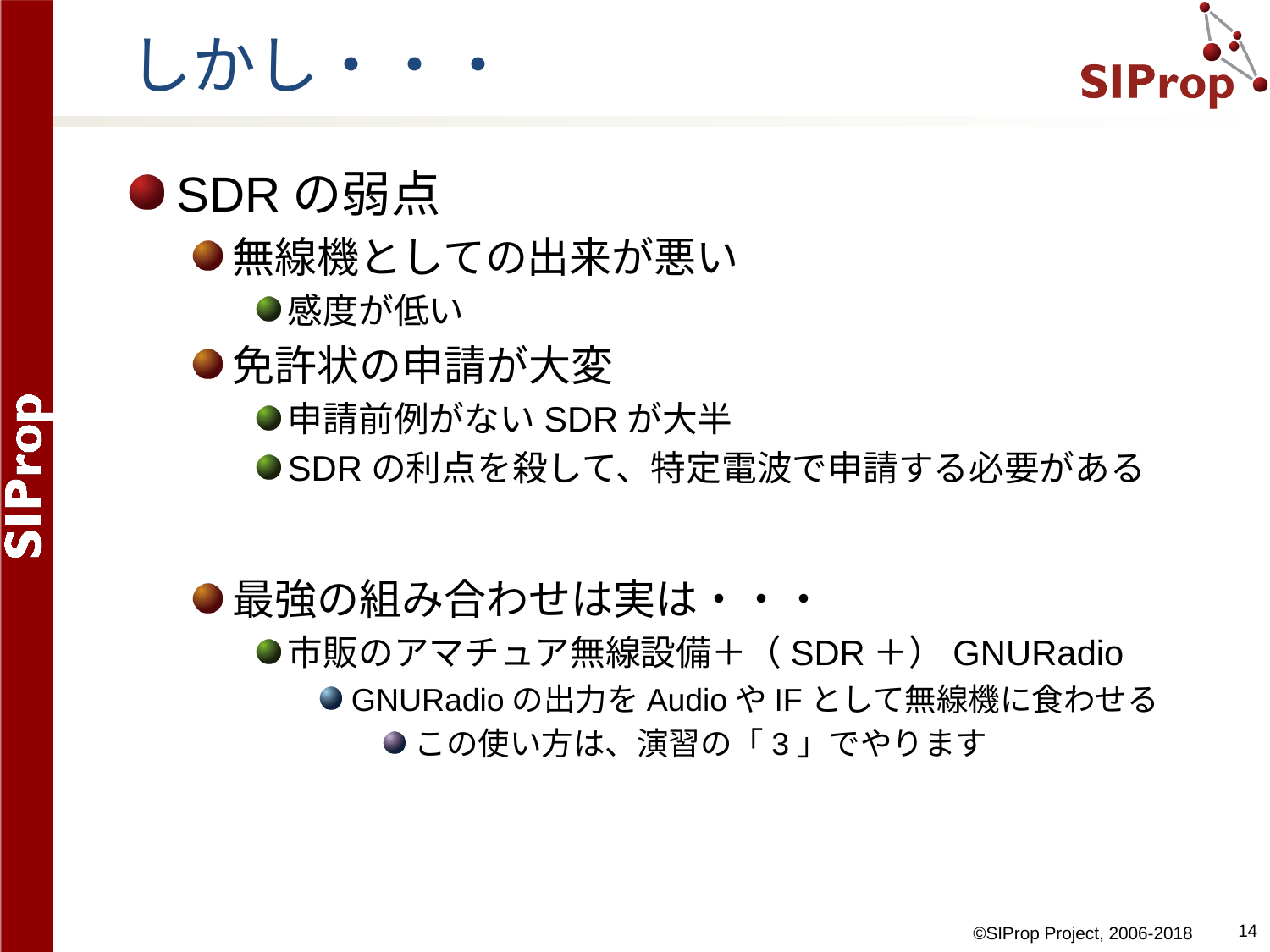

# しかし・・・
SDRの弱点
無線機としての出来が悪い
感度が低い
免許状の申請が大変
申請前例がないSDRが大半
SDRの利点を殺して、特定電波で申請する必要がある

最強の組み合わせは実は・・・
市販のアマチュア無線設備＋（SDR＋）GNURadio
GNURadioの出力をAudioやIFとして無線機に食わせる
この使い方は、演習の「3」でやります